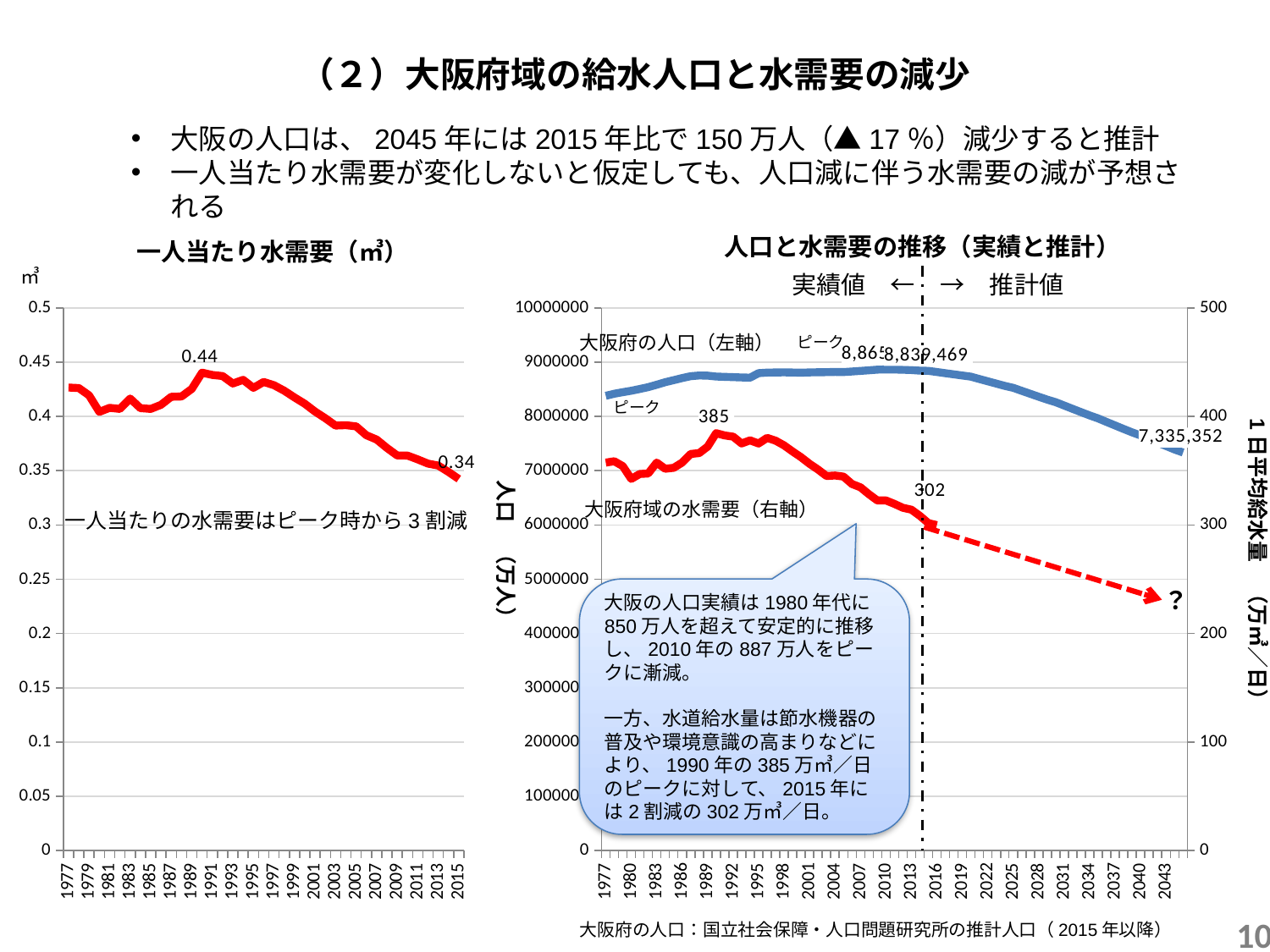

（２）大阪府域の給水人口と水需要の減少
大阪の人口は、2045年には2015年比で150万人（▲17％）減少すると推計
一人当たり水需要が変化しないと仮定しても、人口減に伴う水需要の減が予想される
人口と水需要の推移（実績と推計）
一人当たり水需要（㎥）
㎥
実績値　←　→　推計値

### Chart

| Category | 列1 | 給水量 |
|---|---|---|
| 1977 | None | 0.4265845421067767 |
| 1978 | None | 0.4261019984134287 |
| 1979 | None | 0.4193720732663023 |
| 1980 | None | 0.4041363333477636 |
| 1981 | None | 0.4078951073011577 |
| 1982 | None | 0.4068654652366279 |
| 1983 | None | 0.4164419464948575 |
| 1984 | None | 0.4075995171966769 |
| 1985 | None | 0.4068593953355332 |
| 1986 | None | 0.4106187922205496 |
| 1987 | None | 0.4180456540098153 |
| 1988 | None | 0.4183172602142598 |
| 1989 | None | 0.4253246979355519 |
| 1990 | None | 0.4402944483826682 |
| 1991 | None | 0.4381703342378701 |
| 1992 | None | 0.437147528000056 |
| 1993 | None | 0.43028077788892766 |
| 1994 | None | 0.4336618533369872 |
| 1995 | None | 0.42629859789409963 |
| 1996 | None | 0.4317190098679821 |
| 1997 | None | 0.4287160803721963 |
| 1998 | None | 0.42364631570569294 |
| 1999 | None | 0.41744837450239813 |
| 2000 | None | 0.41162908067061216 |
| 2001 | None | 0.40447102307088423 |
| 2002 | None | 0.3983226650331294 |
| 2003 | None | 0.3915176082812747 |
| 2004 | None | 0.39189422067087676 |
| 2005 | None | 0.3908136121232928 |
| 2006 | None | 0.38263951143009556 |
| 2007 | None | 0.3786563514493528 |
| 2008 | None | 0.3709569128014439 |
| 2009 | None | 0.36400666513580976 |
| 2010 | None | 0.3639334168553254 |
| 2011 | None | 0.36038932154263315 |
| 2012 | None | 0.3565205178408577 |
| 2013 | None | 0.3547082235447738 |
| 2014 | None | 0.3487679696968176 |
| 2015 | None | 0.3423412728177621 |

### Chart

| Category | 人口 | 給水量 |
|---|---|---|
| 1977 | 8379511.0 | 357.45698630136985 |
| 1978 | 8417825.0 | 358.68520547945207 |
| 1979 | 8446738.0 | 354.232602739726 |
| 1980 | 8473446.0 | 342.4427397260274 |
| 1981 | 8505786.0 | 346.9468493150685 |
| 1982 | 8539459.0 | 347.44109589041096 |
| 1983 | 8583176.0 | 357.4394520547945 |
| 1984 | 8630611.0 | 351.78328767123287 |
| 1985 | 8668095.0 | 352.6695890410959 |
| 1986 | 8707046.0 | 357.52767123287674 |
| 1987 | 8741144.0 | 365.4197260273973 |
| 1988 | 8754226.0 | 366.20438356164385 |
| 1989 | 8751277.0 | 372.21342465753423 |
| 1990 | 8734516.0 | 384.57589041095895 |
| 1991 | 8729138.0 | 382.4849315068493 |
| 1992 | 8723609.0 | 381.3504109589041 |
| 1993 | 8717659.0 | 375.1041095890411 |
| 1994 | 8714763.0 | 377.92602739726027 |
| 1995 | 8797268.0 | 375.026301369863 |
| 1996 | 8807752.0 | 380.24739726027394 |
| 1997 | 8809643.0 | 377.6835616438356 |
| 1998 | 8812100.0 | 373.3213698630137 |
| 1999 | 8809128.0 | 367.73561643835615 |
| 2000 | 8805081.0 | 362.4427397260274 |
| 2001 | 8810547.0 | 356.361095890411 |
| 2002 | 8813616.0 | 351.066301369863 |
| 2003 | 8815559.0 | 345.14465753424656 |
| 2004 | 8818874.0 | 345.60657534246576 |
| 2005 | 8817166.0 | 344.5868493150685 |
| 2006 | 8827544.0 | 337.77671232876713 |
| 2007 | 8839019.0 | 334.6950684931507 |
| 2008 | 8849693.0 | 328.2854794520548 |
| 2009 | 8861602.0 | 322.5682191780822 |
| 2010 | 8865245.0 | 322.6358904109589 |
| 2011 | 8863588.0 | 319.43424657534246 |
| 2012 | 8859595.0 | 315.86273972602737 |
| 2013 | 8854702.0 | 314.0835616438356 |
| 2014 | 8843160.0 | 308.4210958904109 |
| 2015 | 8839469.0 | 301.7844 |
| 2016 | 8818026.5974 | 299.8942 |
| 2017 | 8796655.37661044 | None |
| 2018 | 8775355.095957637 | None |
| 2019 | 8754125.514589526 | None |
| 2020 | 8732289.0 | None |
| 2021 | 8689444.985399999 | None |
| 2022 | 8646844.01133612 | None |
| 2023 | 8604484.616141744 | None |
| 2024 | 8562365.347122222 | None |
| 2025 | 8526202.0 | None |
| 2026 | 8471415.9772 | None |
| 2027 | 8417017.442978319 | None |
| 2028 | 8363003.510388207 | None |
| 2029 | 8309371.314540517 | None |
| 2030 | 8262029.0 | None |
| 2031 | 8200321.932600001 | None |
| 2032 | 8139107.29296924 | None |
| 2033 | 8078380.9804777 | None |
| 2034 | 8018138.929510328 | None |
| 2035 | 7962983.0 | None |
| 2036 | 7897857.2194 | None |
| 2037 | 7833289.15408388 | None |
| 2038 | 7769273.866543473 | None |
| 2039 | 7705806.463975101 | None |
| 2040 | 7649229.0 | None |
| 2041 | 7583760.392 | None |
| 2042 | 7518869.313098241 | None |
| 2043 | 7454550.5452204235 | None |
| 2044 | 7390798.9182980545 | None |
| 2045 | 7335352.0 | None |
大阪府の人口（左軸）
ピーク
ピーク
1日平均給水量　（万㎥／日）
人口　（万人）
大阪府域の水需要（右軸）
一人当たりの水需要はピーク時から3割減
？
大阪の人口実績は1980年代に850万人を超えて安定的に推移し、2010年の887万人をピークに漸減。

一方、水道給水量は節水機器の普及や環境意識の高まりなどにより、1990年の385万㎥／日のピークに対して、2015年には2割減の302万㎥／日。
10
大阪府の人口：国立社会保障・人口問題研究所の推計人口（2015年以降）